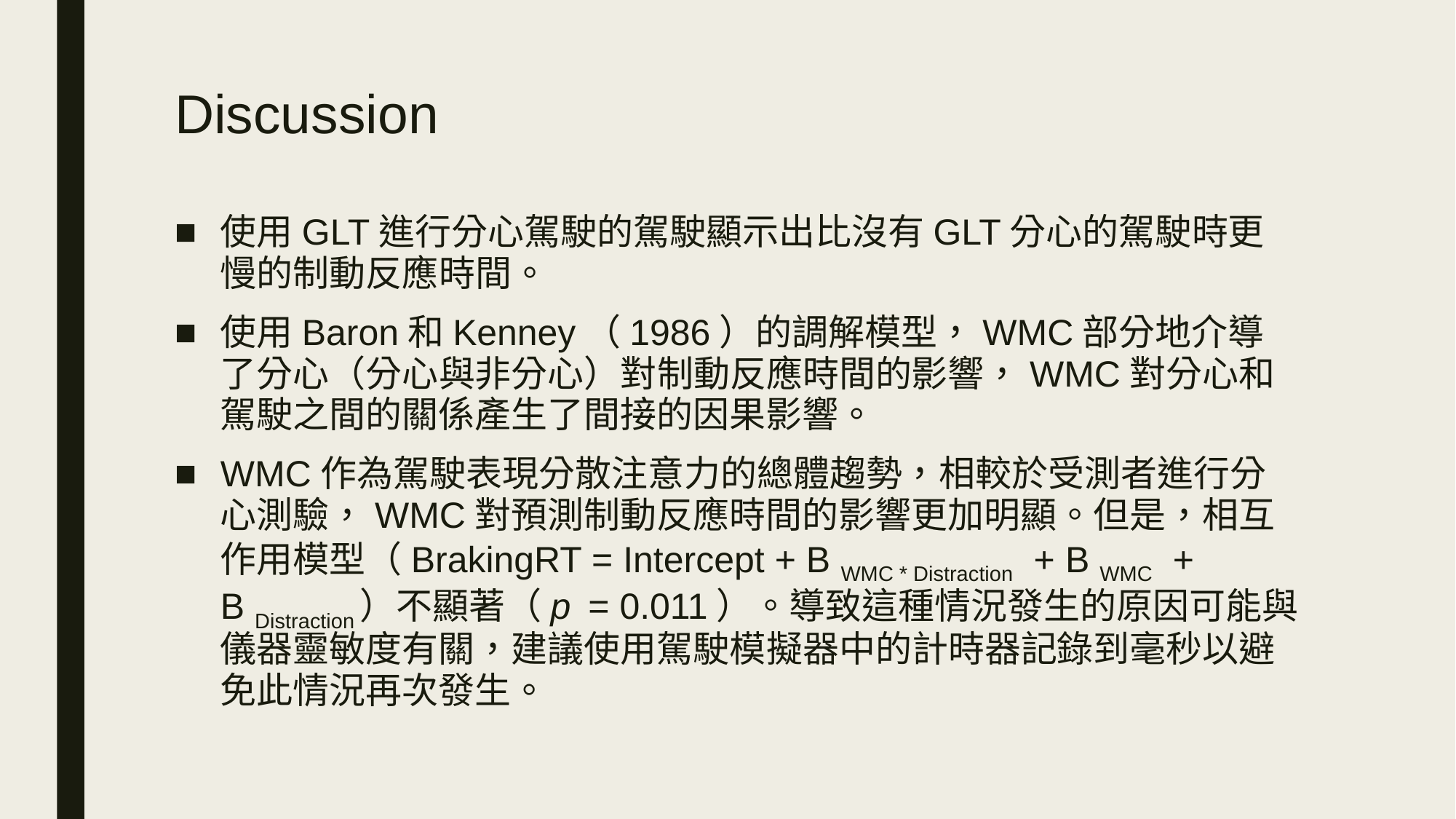

# Discussion
使用GLT進行分心駕駛的駕駛顯示出比沒有GLT分心的駕駛時更慢的制動反應時間。
使用Baron和Kenney（1986）的調解模型，WMC部分地介導了分心（分心與非分心）對制動反應時間的影響，WMC對分心和駕駛之間的關係產生了間接的因果影響。
WMC作為駕駛表現分散注意力的總體趨勢，相較於受測者進行分心測驗，WMC對預測制動反應時間的影響更加明顯。但是，相互作用模型（BrakingRT = Intercept + B WMC * Distraction  + B WMC  + B Distraction）不顯著（p  = 0.011）。導致這種情況發生的原因可能與儀器靈敏度有關，建議使用駕駛模擬器中的計時器記錄到毫秒以避免此情況再次發生。